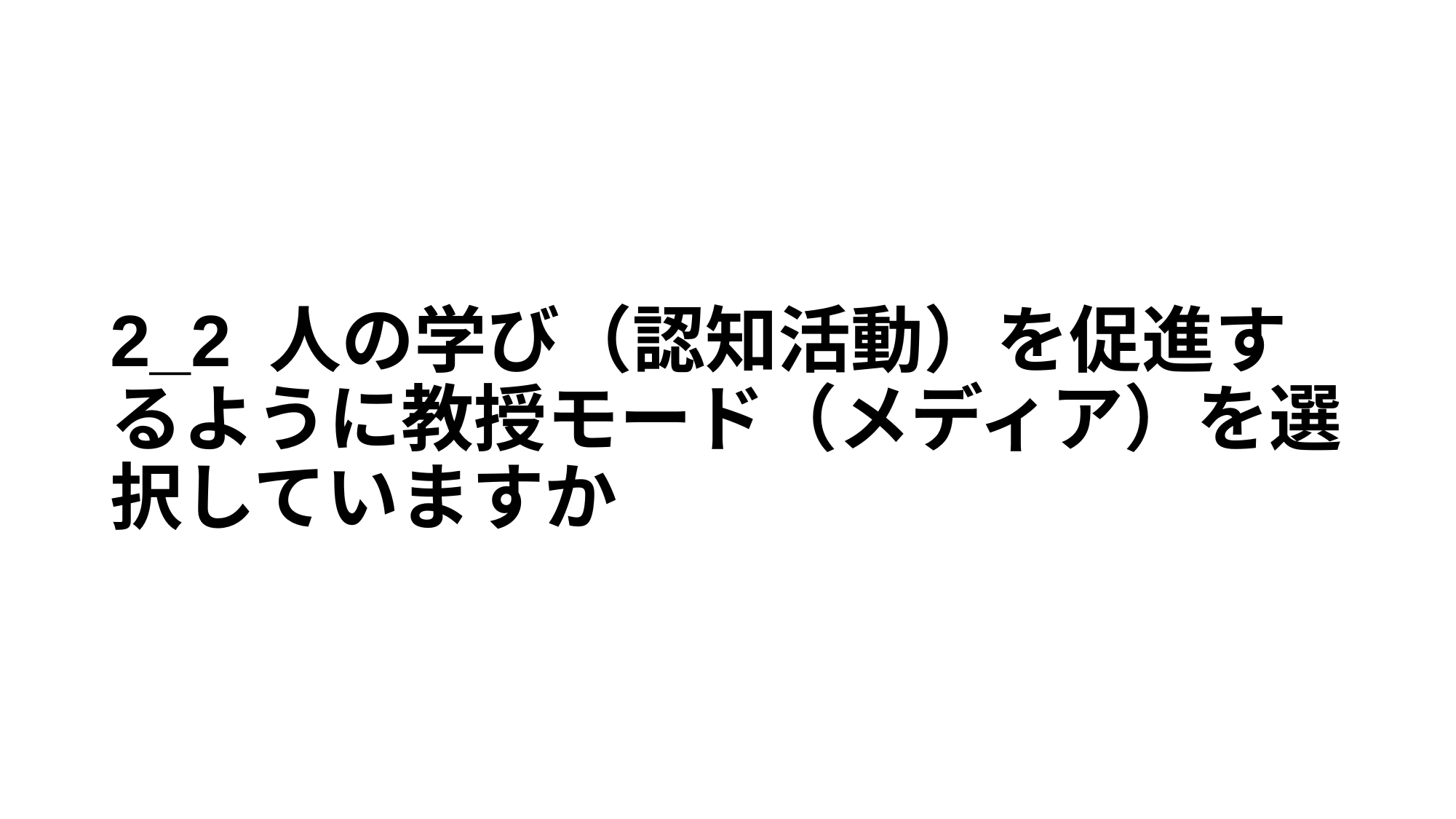

# 2_2 人の学び（認知活動）を促進するように教授モード（メディア）を選択していますか